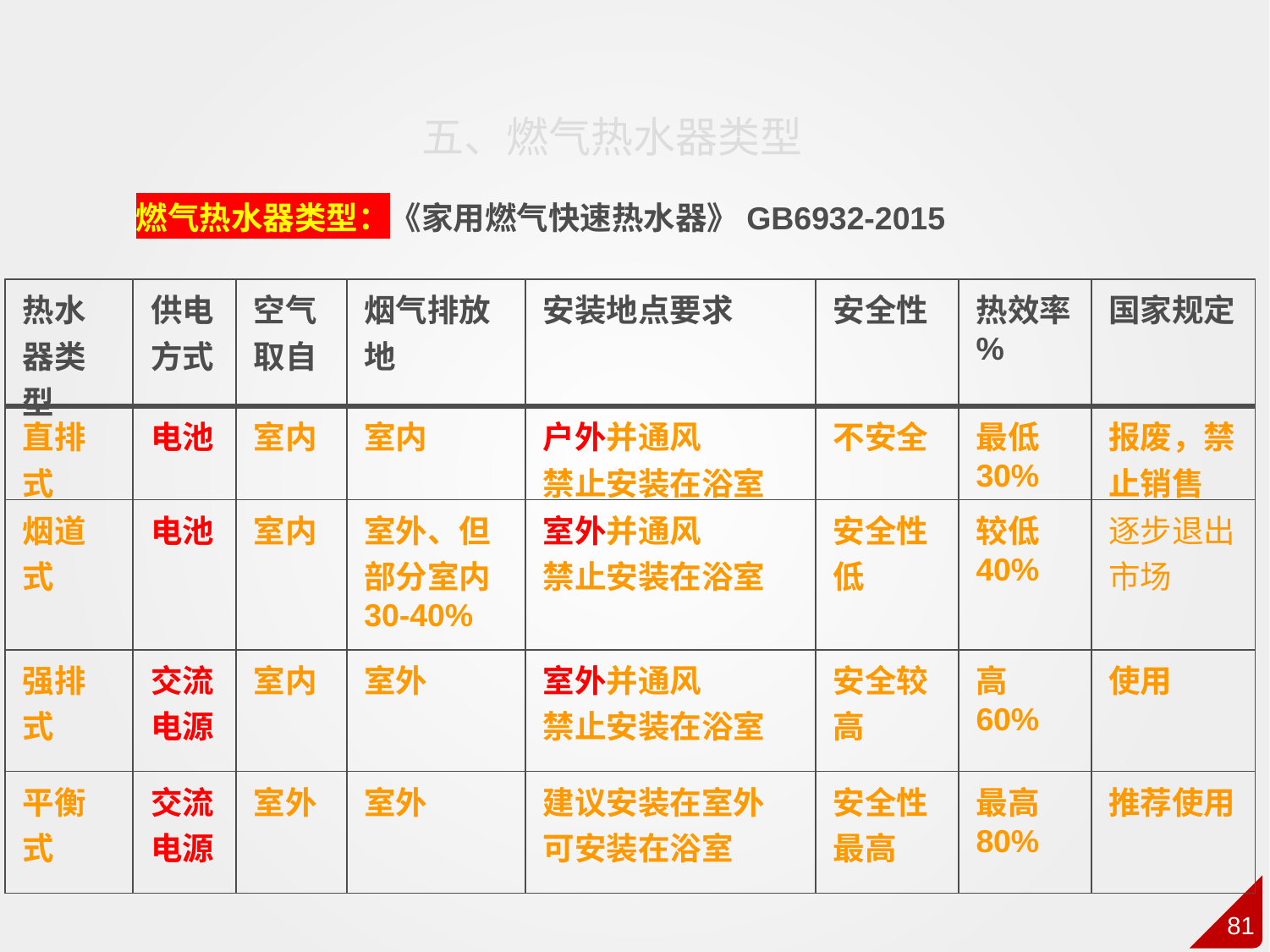

五、燃气热水器类型
燃气热水器类型：《家用燃气快速热水器》GB6932-2015

| 热水器类型 | 供电方式 | 空气取自 | 烟气排放地 | 安装地点要求 | 安全性 | 热效率% | 国家规定 |
| --- | --- | --- | --- | --- | --- | --- | --- |
| 直排式 | 电池 | 室内 | 室内 | 户外并通风 禁止安装在浴室 | 不安全 | 最低 30% | 报废，禁止销售 |
| 烟道式 | 电池 | 室内 | 室外、但 部分室内30-40% | 室外并通风 禁止安装在浴室 | 安全性低 | 较低 40% | 逐步退出市场 |
| 强排式 | 交流电源 | 室内 | 室外 | 室外并通风 禁止安装在浴室 | 安全较高 | 高 60% | 使用 |
| 平衡式 | 交流电源 | 室外 | 室外 | 建议安装在室外 可安装在浴室 | 安全性最高 | 最高 80% | 推荐使用 |